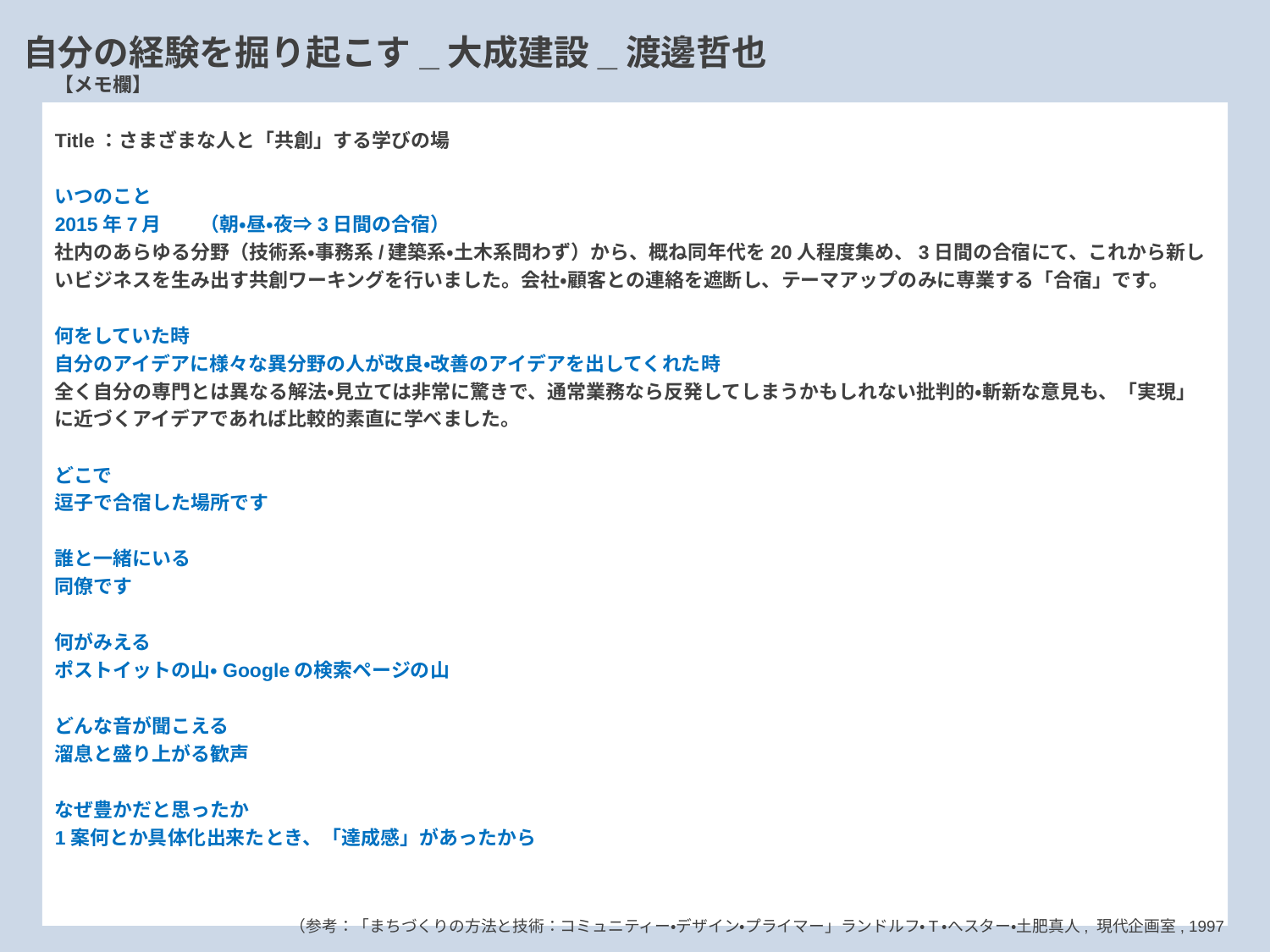

自分の経験を掘り起こす_大成建設_渡邊哲也
【メモ欄】

Title：さまざまな人と「共創」する学びの場

いつのこと
2015年7月　　（朝・昼・夜⇒3日間の合宿）
社内のあらゆる分野（技術系・事務系/建築系・土木系問わず）から、概ね同年代を20人程度集め、3日間の合宿にて、これから新しいビジネスを生み出す共創ワーキングを行いました。会社・顧客との連絡を遮断し、テーマアップのみに専業する「合宿」です。

何をしていた時
自分のアイデアに様々な異分野の人が改良・改善のアイデアを出してくれた時
全く自分の専門とは異なる解法・見立ては非常に驚きで、通常業務なら反発してしまうかもしれない批判的・斬新な意見も、「実現」に近づくアイデアであれば比較的素直に学べました。

どこで
逗子で合宿した場所です

誰と一緒にいる
同僚です

何がみえる
ポストイットの山・Googleの検索ページの山

どんな音が聞こえる
溜息と盛り上がる歓声

なぜ豊かだと思ったか
1案何とか具体化出来たとき、「達成感」があったから

（参考：「まちづくりの方法と技術：コミュニティー・デザイン・プライマー」ランドルフ・T・へスター・土肥真人, 現代企画室, 1997